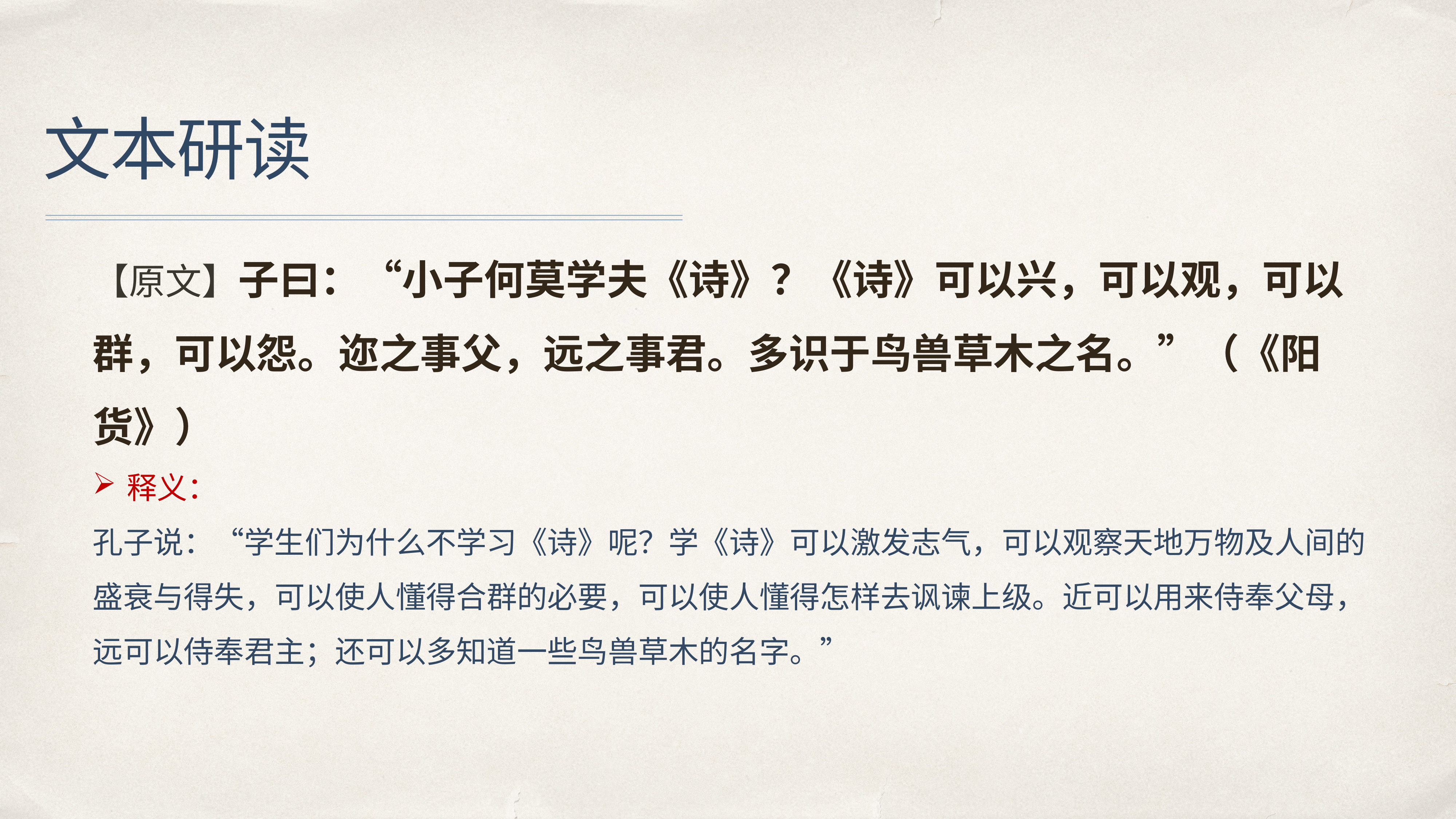

# 文本研读

【原文】子曰：“小子何莫学夫《诗》？《诗》可以兴，可以观，可以群，可以怨。迩之事父，远之事君。多识于鸟兽草木之名。”（《阳货》）
释义：
孔子说：“学生们为什么不学习《诗》呢？学《诗》可以激发志气，可以观察天地万物及人间的盛衰与得失，可以使人懂得合群的必要，可以使人懂得怎样去讽谏上级。近可以用来侍奉父母，远可以侍奉君主；还可以多知道一些鸟兽草木的名字。”